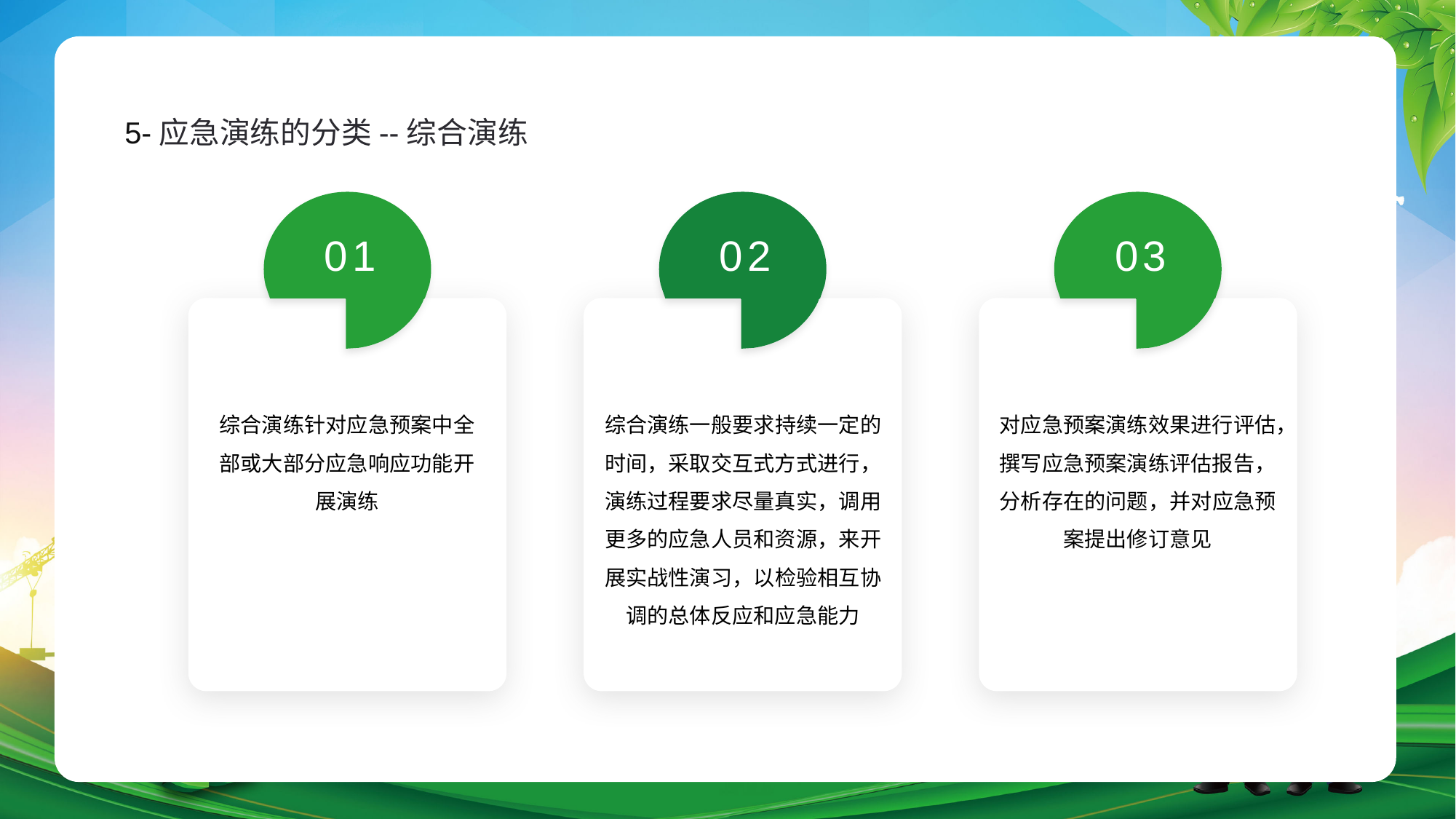

5-应急演练的分类--综合演练

01
02
03

综合演练针对应急预案中全部或大部分应急响应功能开展演练
综合演练一般要求持续一定的时间，采取交互式方式进行，演练过程要求尽量真实，调用更多的应急人员和资源，来开展实战性演习，以检验相互协调的总体反应和应急能力
对应急预案演练效果进行评估，撰写应急预案演练评估报告，分析存在的问题，并对应急预案提出修订意见